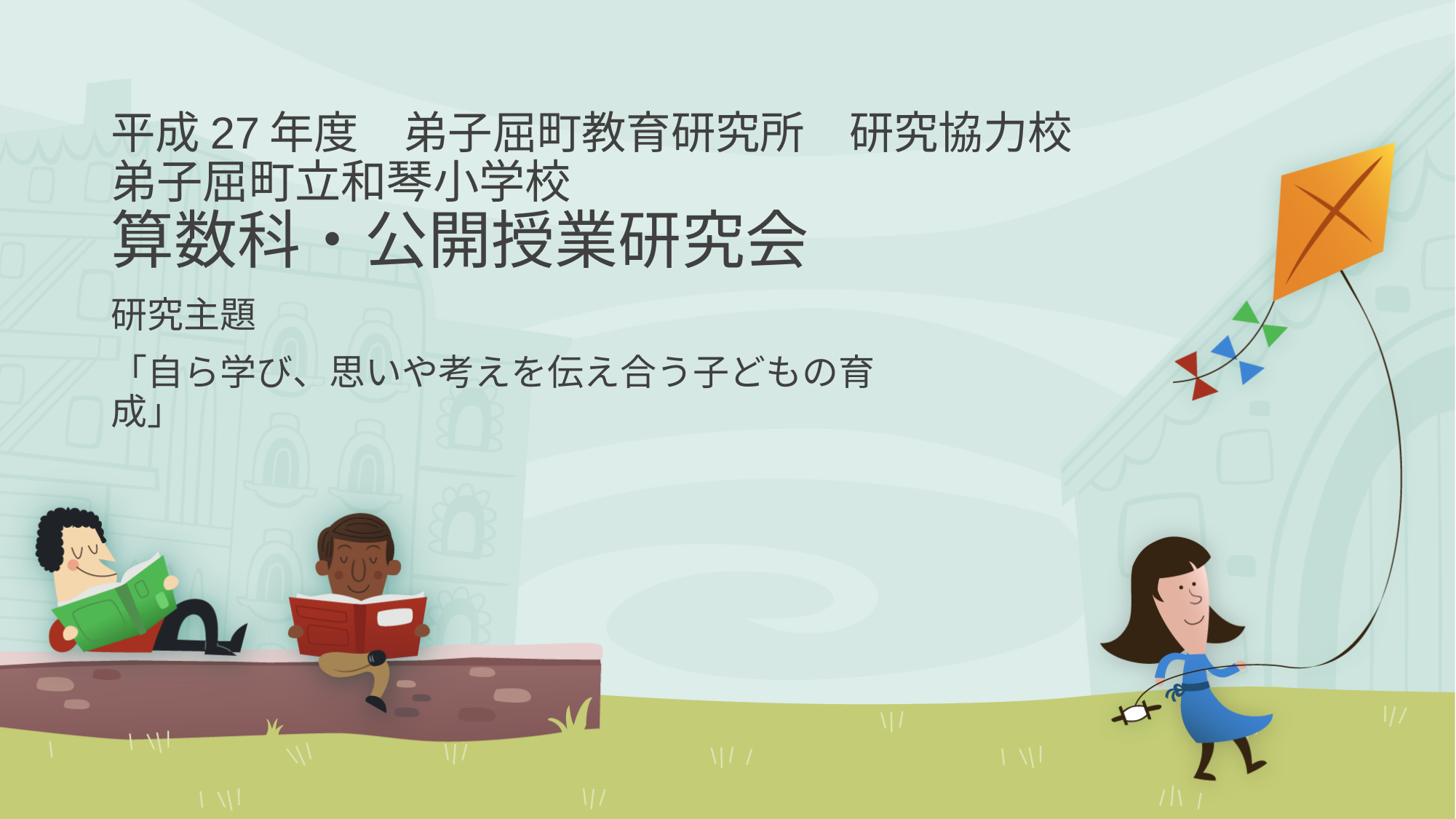

# 平成27年度　弟子屈町教育研究所　研究協力校 弟子屈町立和琴小学校 算数科・公開授業研究会
研究主題
「自ら学び、思いや考えを伝え合う子どもの育成」